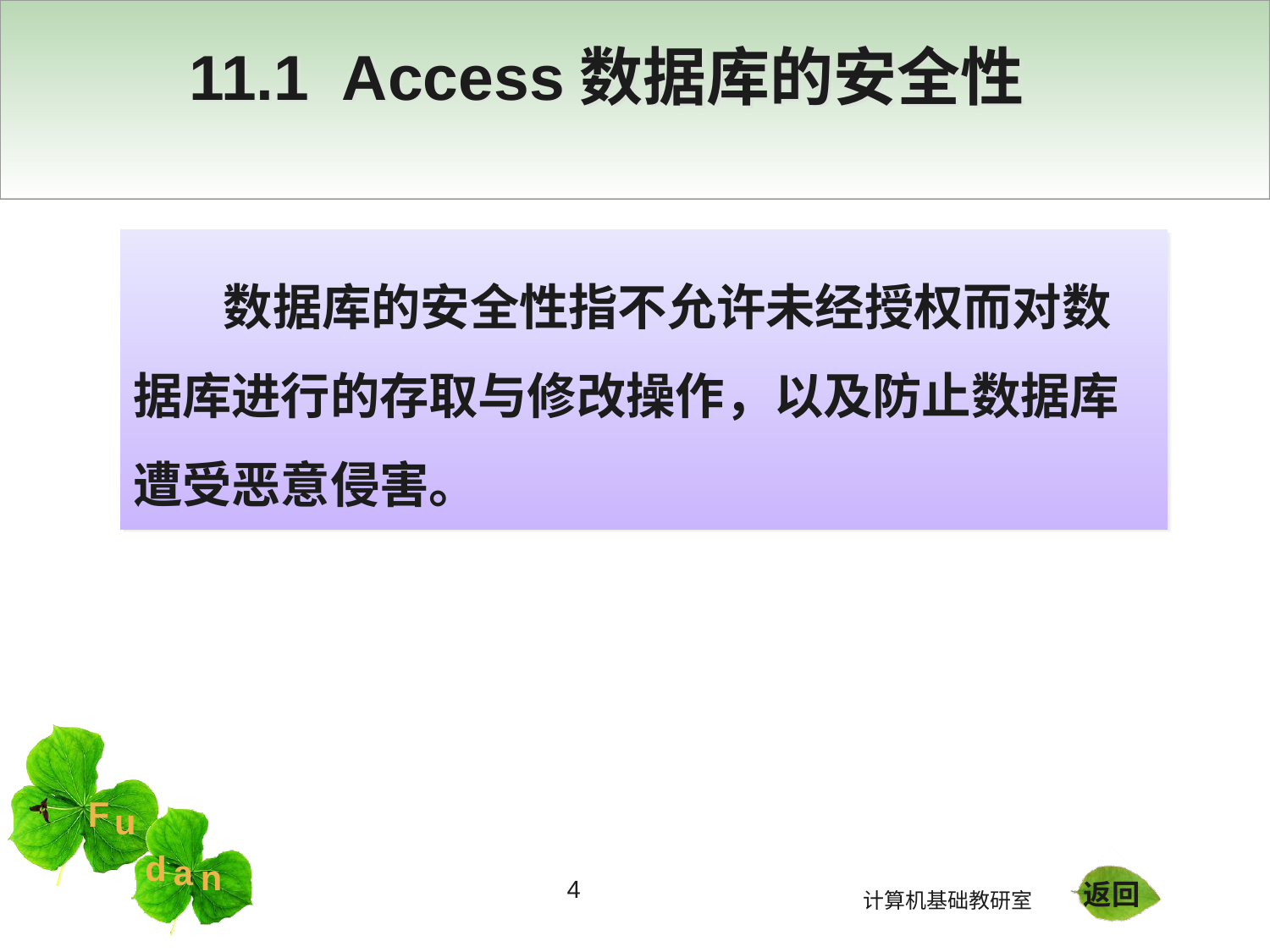

11.1  Access数据库的安全性
       数据库的安全性指不允许未经授权而对数据库进行的存取与修改操作，以及防止数据库遭受恶意侵害。
4
返回